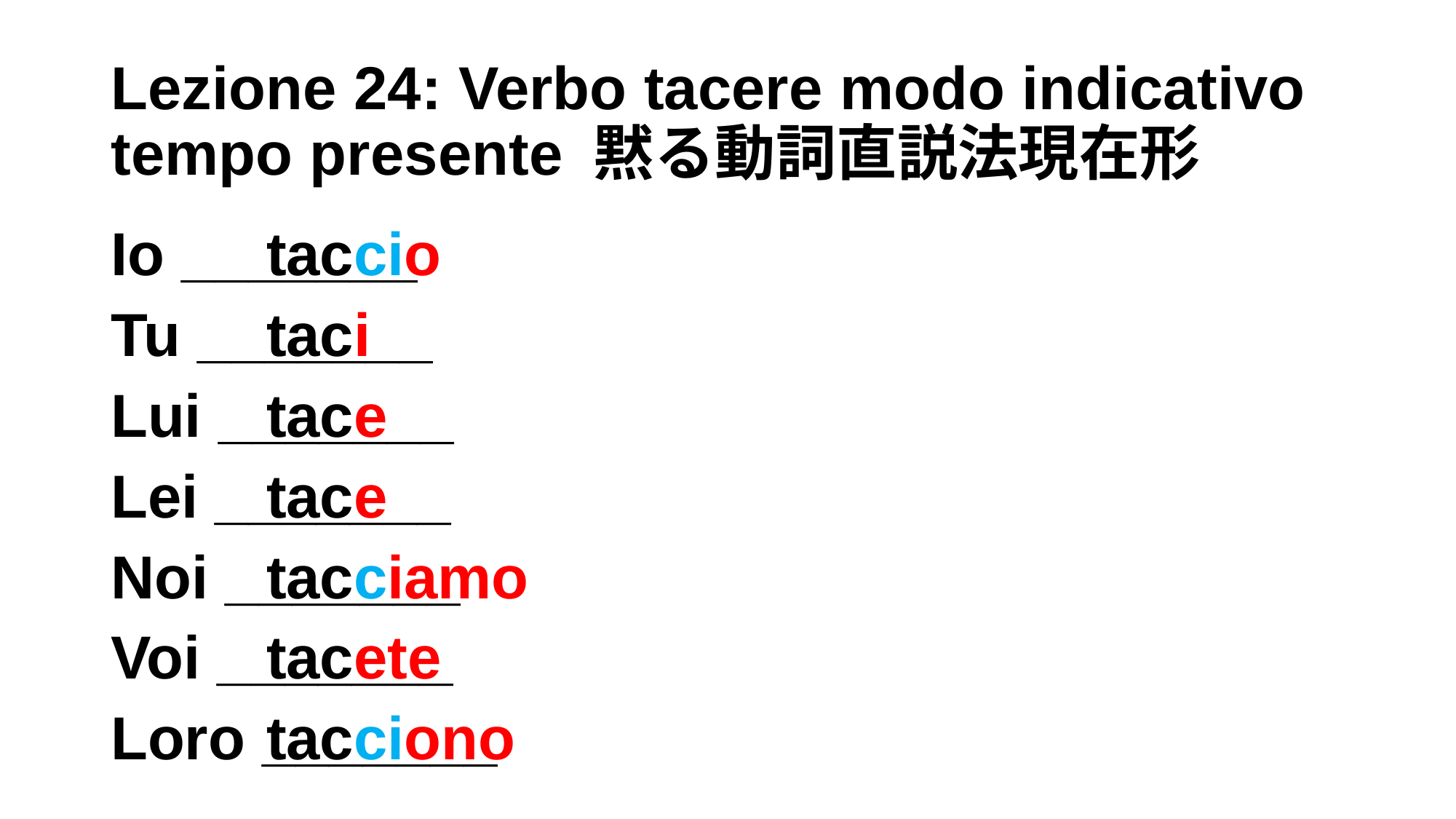

# Lezione 24: Verbo tacere modo indicativo tempo presente 黙る動詞直説法現在形
Io _______
Tu _______
Lui _______
Lei _______
Noi _______
Voi _______
Loro _______

taccio
taci
tace
tace
tacciamo
tacete
tacciono